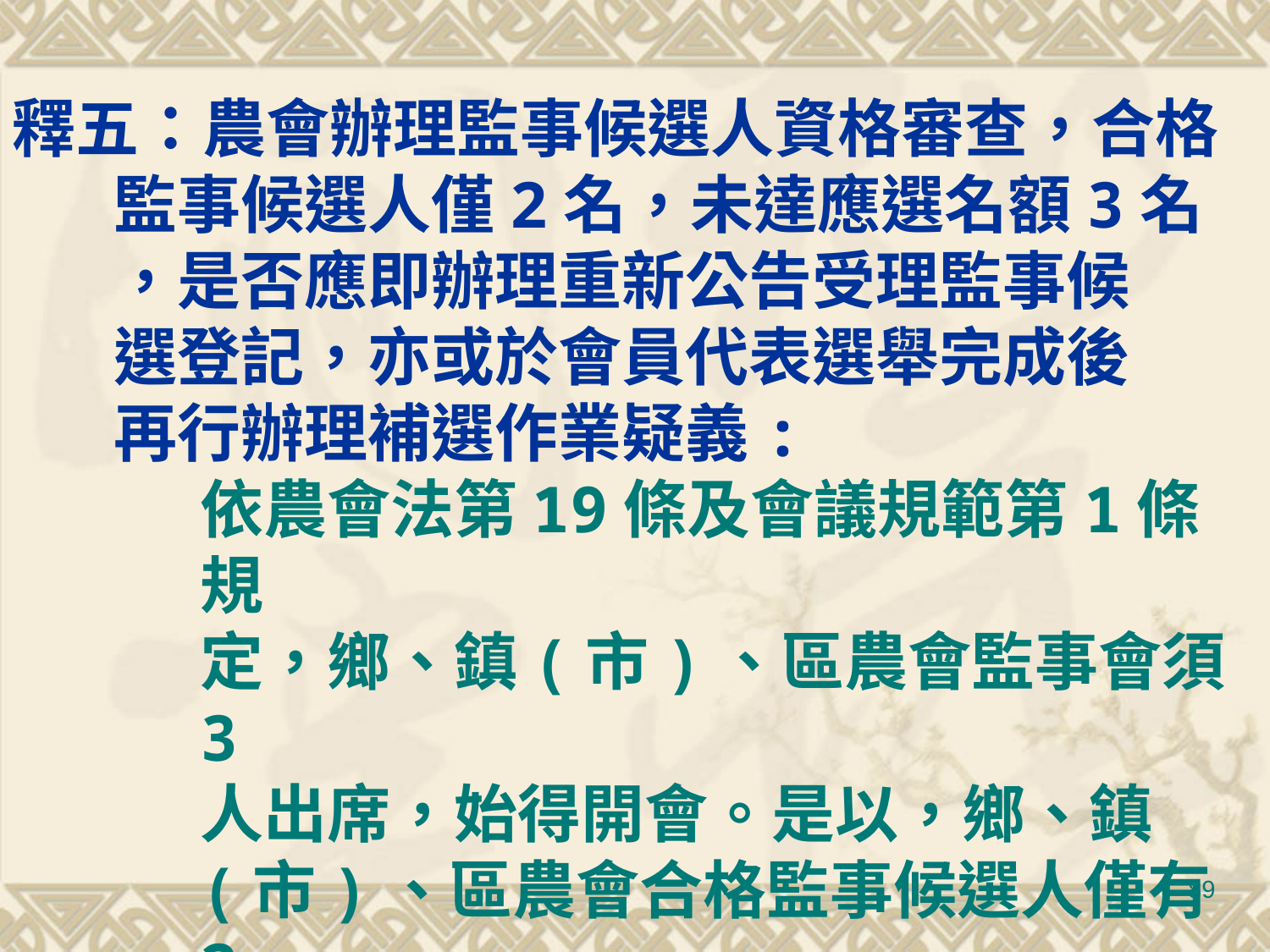

釋五：農會辦理監事候選人資格審查，合格
      監事候選人僅2名，未達應選名額3名
      ，是否應即辦理重新公告受理監事候
      選登記，亦或於會員代表選舉完成後
      再行辦理補選作業疑義:
依農會法第19條及會議規範第1條規
定，鄉、鎮(市)、區農會監事會須3
人出席，始得開會。是以，鄉、鎮
(市)、區農會合格監事候選人僅有2
人時，應即補辦登記作業。
89